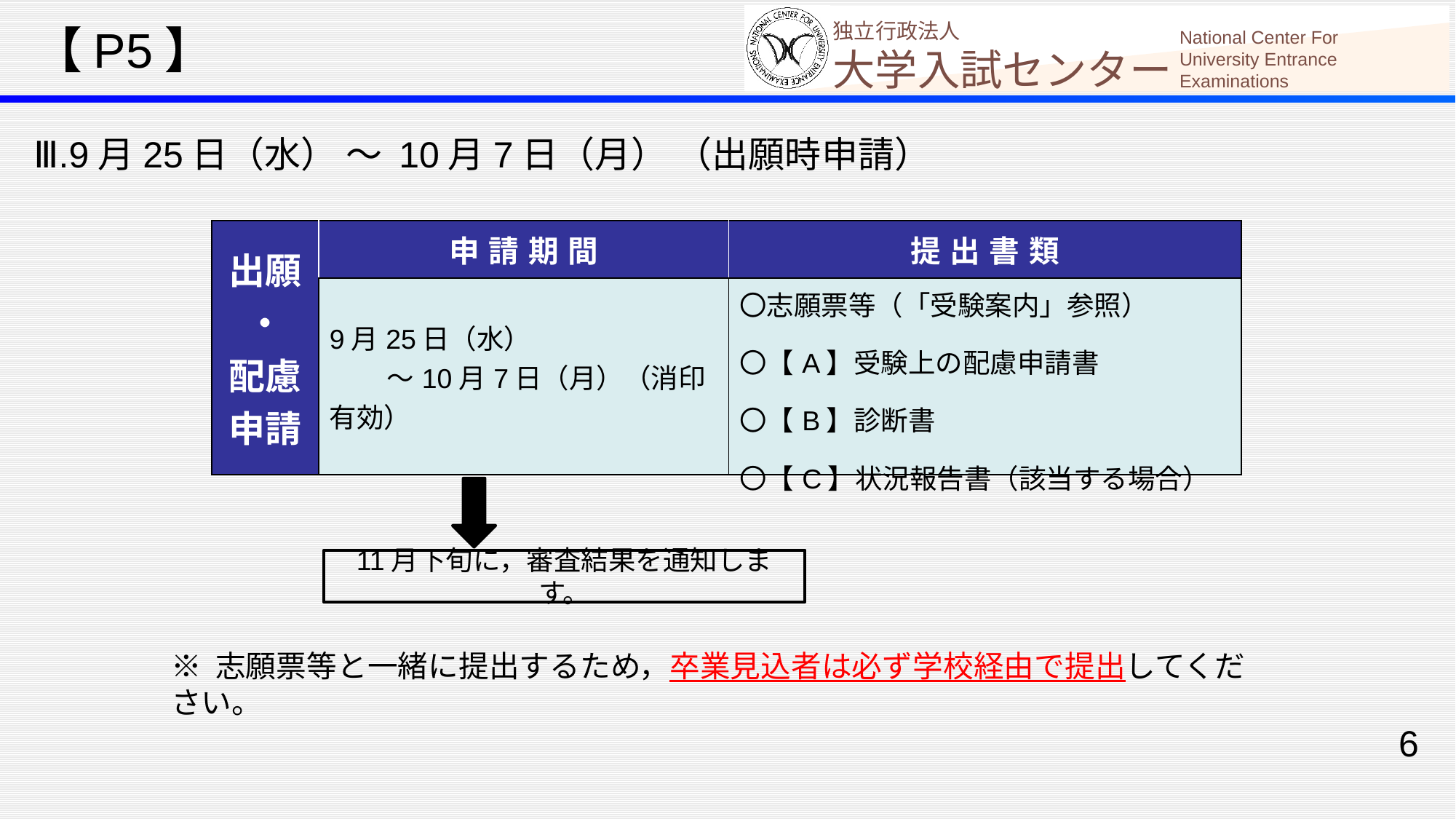

【P5】
Ⅲ.9月25日（水） ～ 10月7日（月） （出願時申請）
| 出願 ・ 配慮申請 | 申請期間 | 提出書類 |
| --- | --- | --- |
|  | 9月25日（水） ～10月7日（月）（消印有効） | 〇志願票等（「受験案内」参照） 〇【A】受験上の配慮申請書 〇【B】診断書 〇【C】状況報告書（該当する場合） |

11月下旬に，審査結果を通知します。
※ 志願票等と一緒に提出するため，卒業見込者は必ず学校経由で提出してください。
6